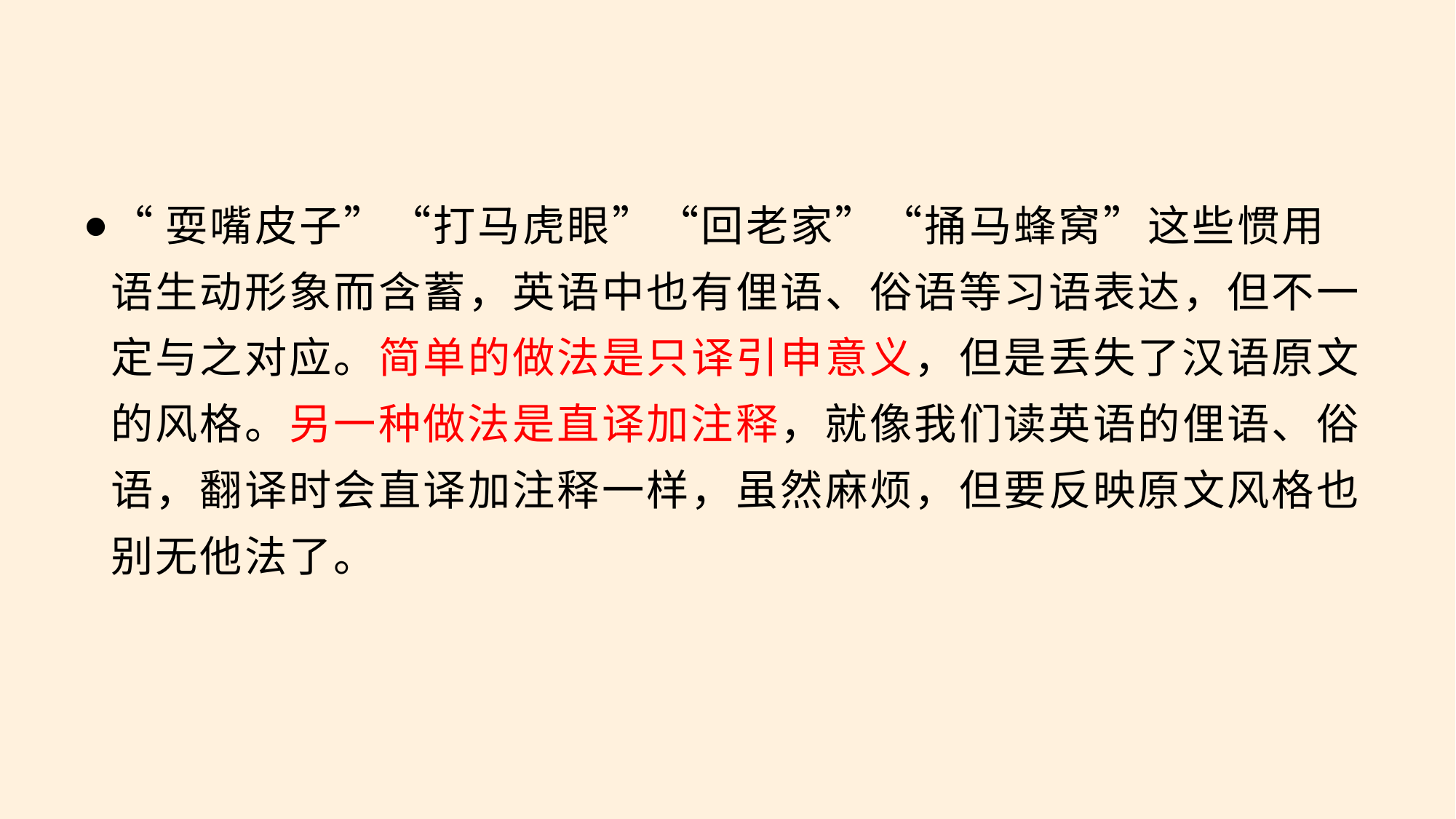

#
“耍嘴皮子”“打马虎眼”“回老家”“捅马蜂窝”这些惯用语生动形象而含蓄，英语中也有俚语、俗语等习语表达，但不一定与之对应。简单的做法是只译引申意义，但是丢失了汉语原文的风格。另一种做法是直译加注释，就像我们读英语的俚语、俗语，翻译时会直译加注释一样，虽然麻烦，但要反映原文风格也别无他法了。